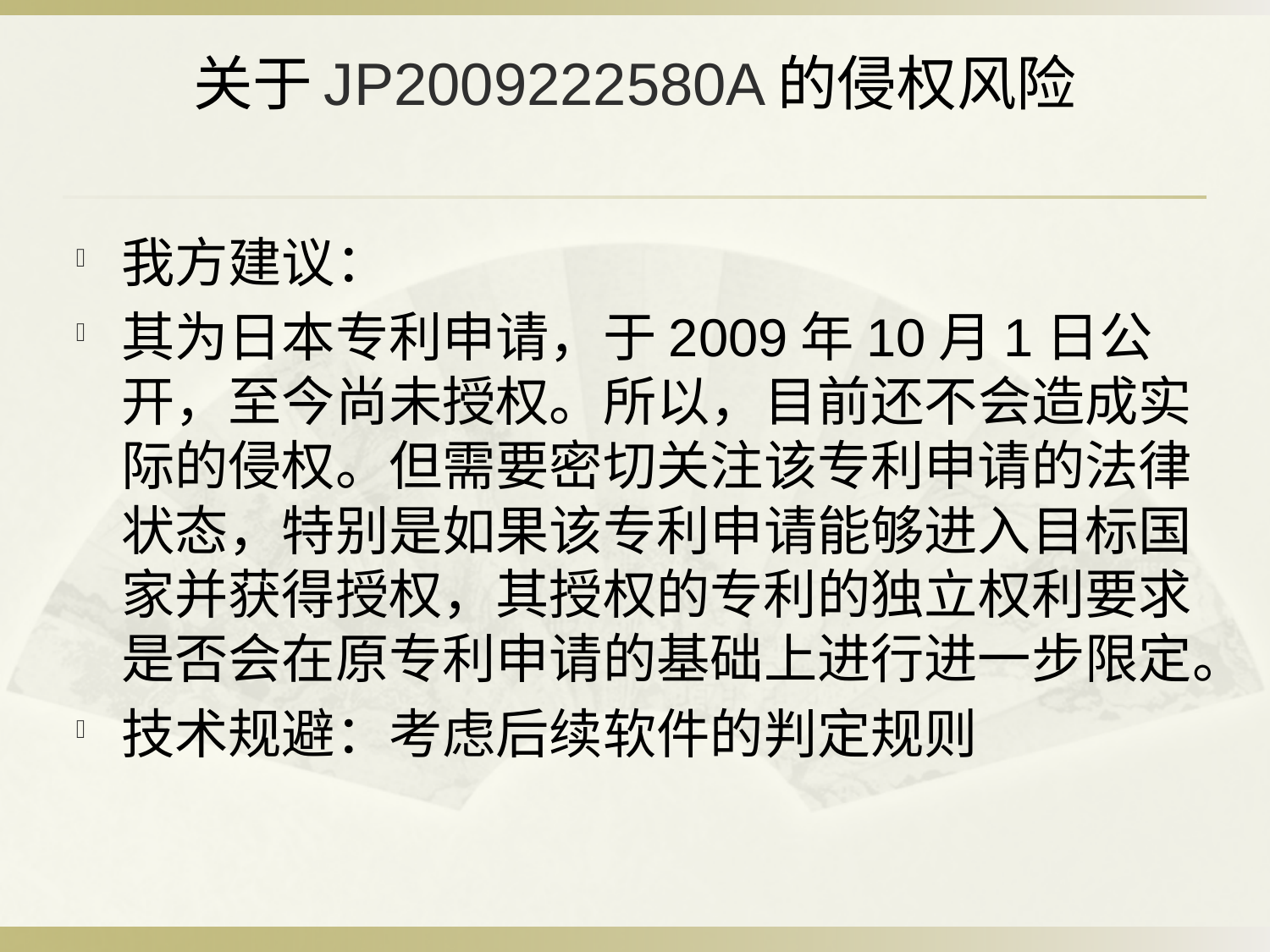

# 关于JP2009222580A的侵权风险
我方建议：
其为日本专利申请，于2009年10月1日公开，至今尚未授权。所以，目前还不会造成实际的侵权。但需要密切关注该专利申请的法律状态，特别是如果该专利申请能够进入目标国家并获得授权，其授权的专利的独立权利要求是否会在原专利申请的基础上进行进一步限定。
技术规避：考虑后续软件的判定规则